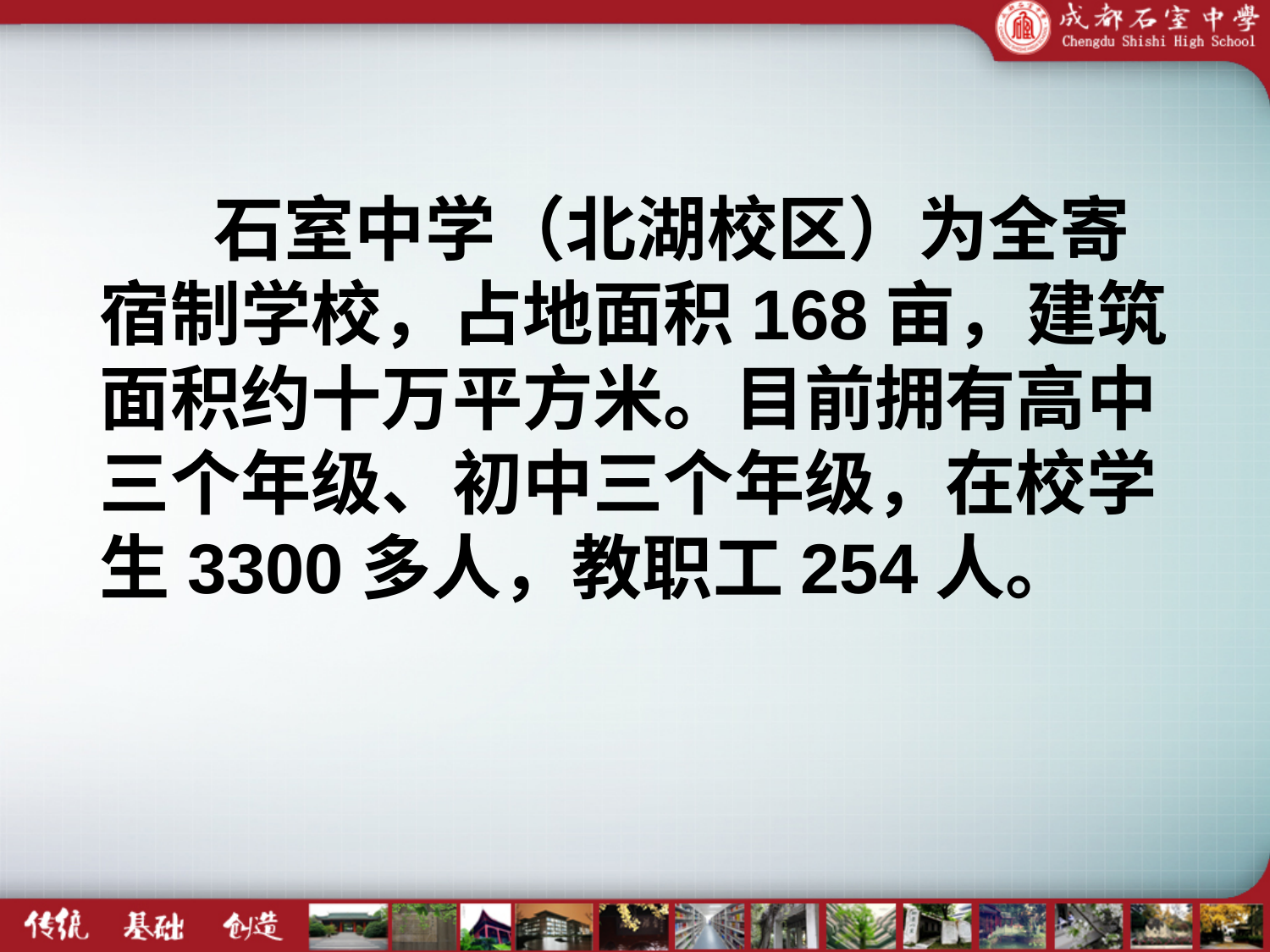

石室中学（北湖校区）为全寄宿制学校，占地面积168亩，建筑面积约十万平方米。目前拥有高中三个年级、初中三个年级，在校学生3300多人，教职工254人。